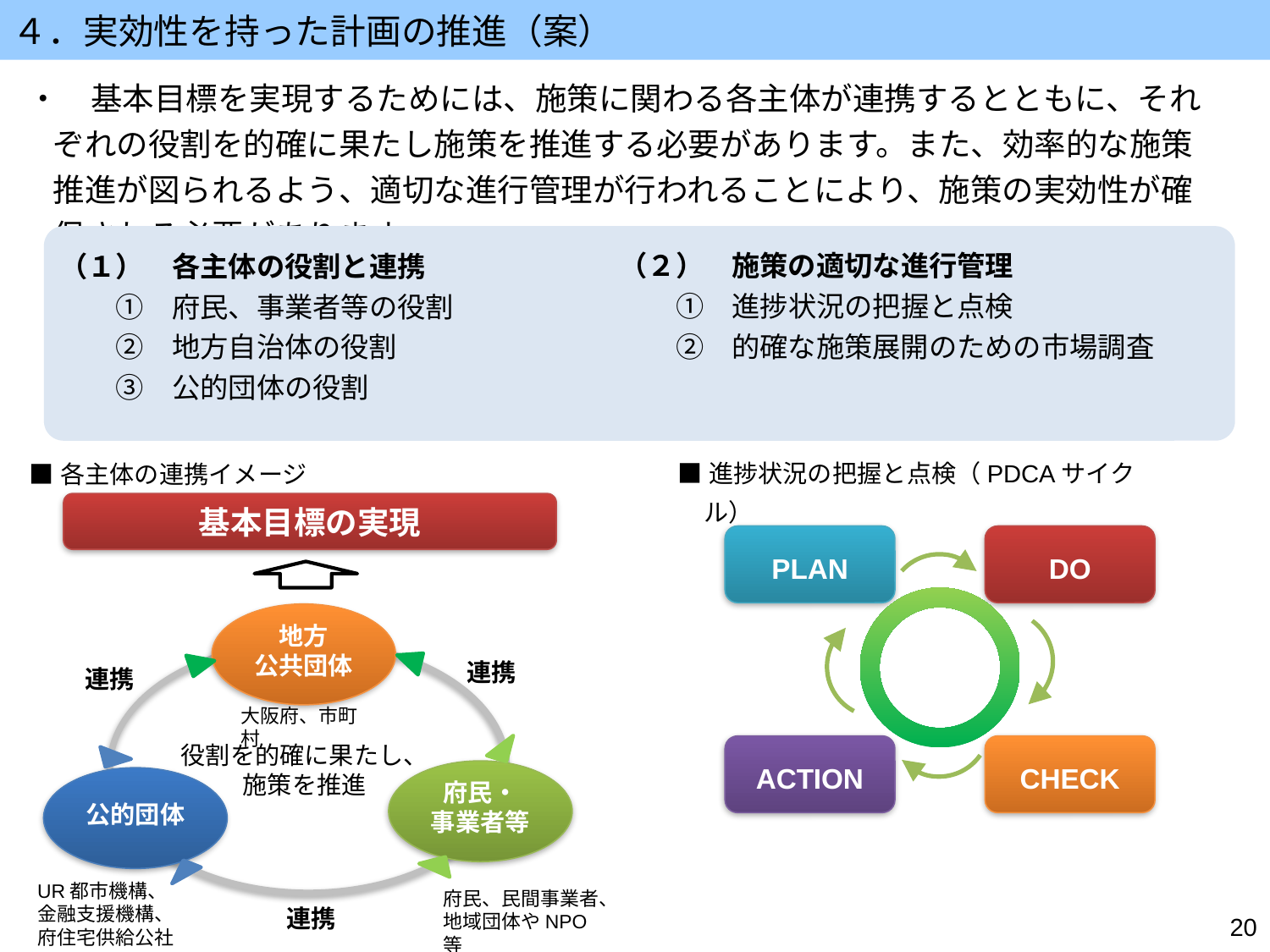

４．実効性を持った計画の推進（案）
・　基本目標を実現するためには、施策に関わる各主体が連携するとともに、それぞれの役割を的確に果たし施策を推進する必要があります。また、効率的な施策推進が図られるよう、適切な進行管理が行われることにより、施策の実効性が確保される必要があります。
（１）　各主体の役割と連携
　　①　府民、事業者等の役割
　　②　地方自治体の役割
　　③　公的団体の役割
（２）　施策の適切な進行管理
　　①　進捗状況の把握と点検
　　②　的確な施策展開のための市場調査

■進捗状況の把握と点検（PDCAサイクル）
■各主体の連携イメージ
基本目標の実現
PLAN
DO

地方
公共団体
府民・
事業者等
公的団体
役割を的確に果たし、
施策を推進

連携
連携

大阪府、市町村
ACTION
CHECK

UR都市機構、
金融支援機構、
府住宅供給公社
府民、民間事業者、
地域団体やNPO等
連携
20